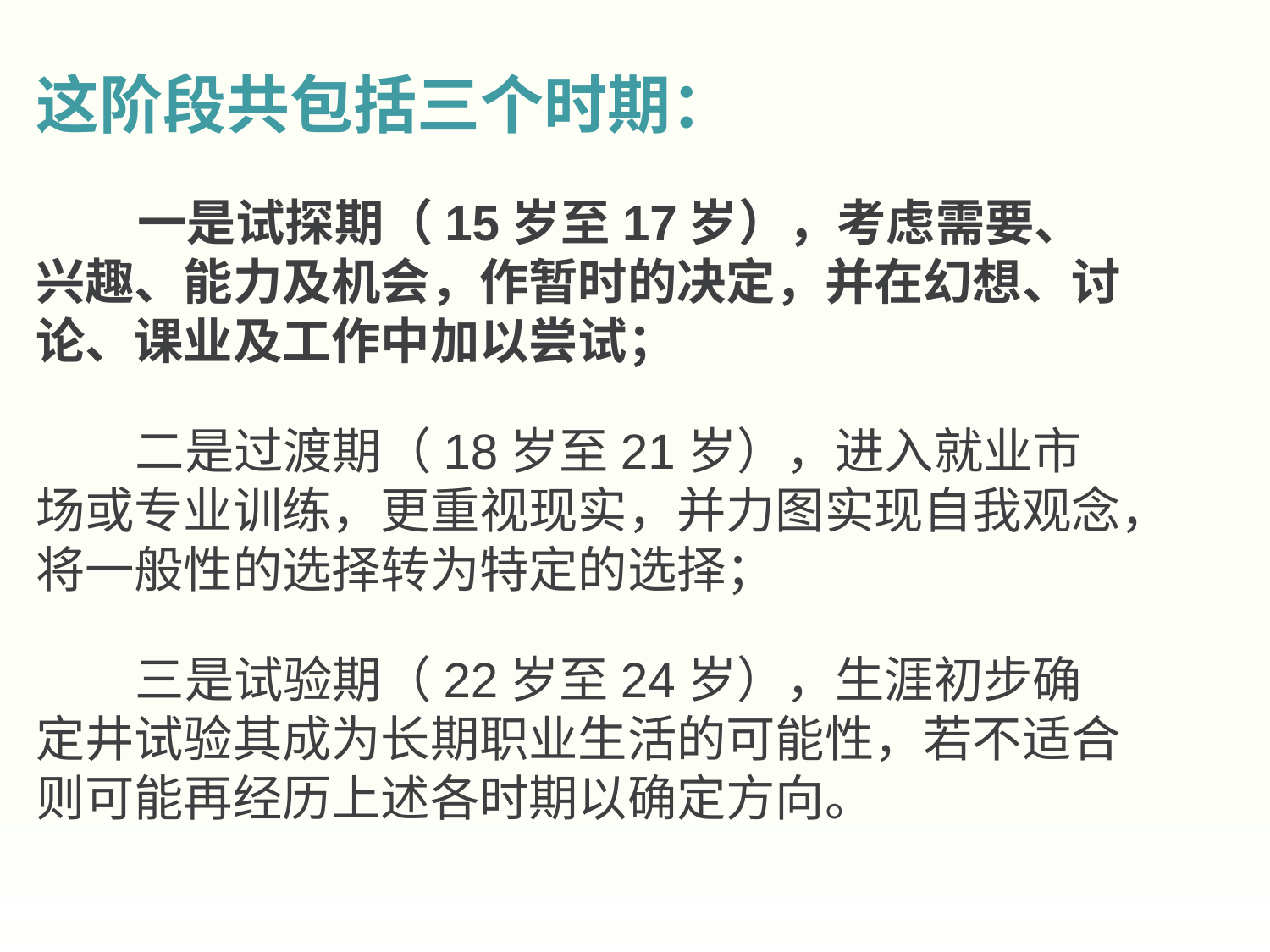

这阶段共包括三个时期：

        一是试探期（15岁至17岁），考虑需要、兴趣、能力及机会，作暂时的决定，并在幻想、讨论、课业及工作中加以尝试；

        二是过渡期（18岁至21岁），进入就业市场或专业训练，更重视现实，并力图实现自我观念，将一般性的选择转为特定的选择；

        三是试验期（22岁至24岁），生涯初步确定井试验其成为长期职业生活的可能性，若不适合则可能再经历上述各时期以确定方向。